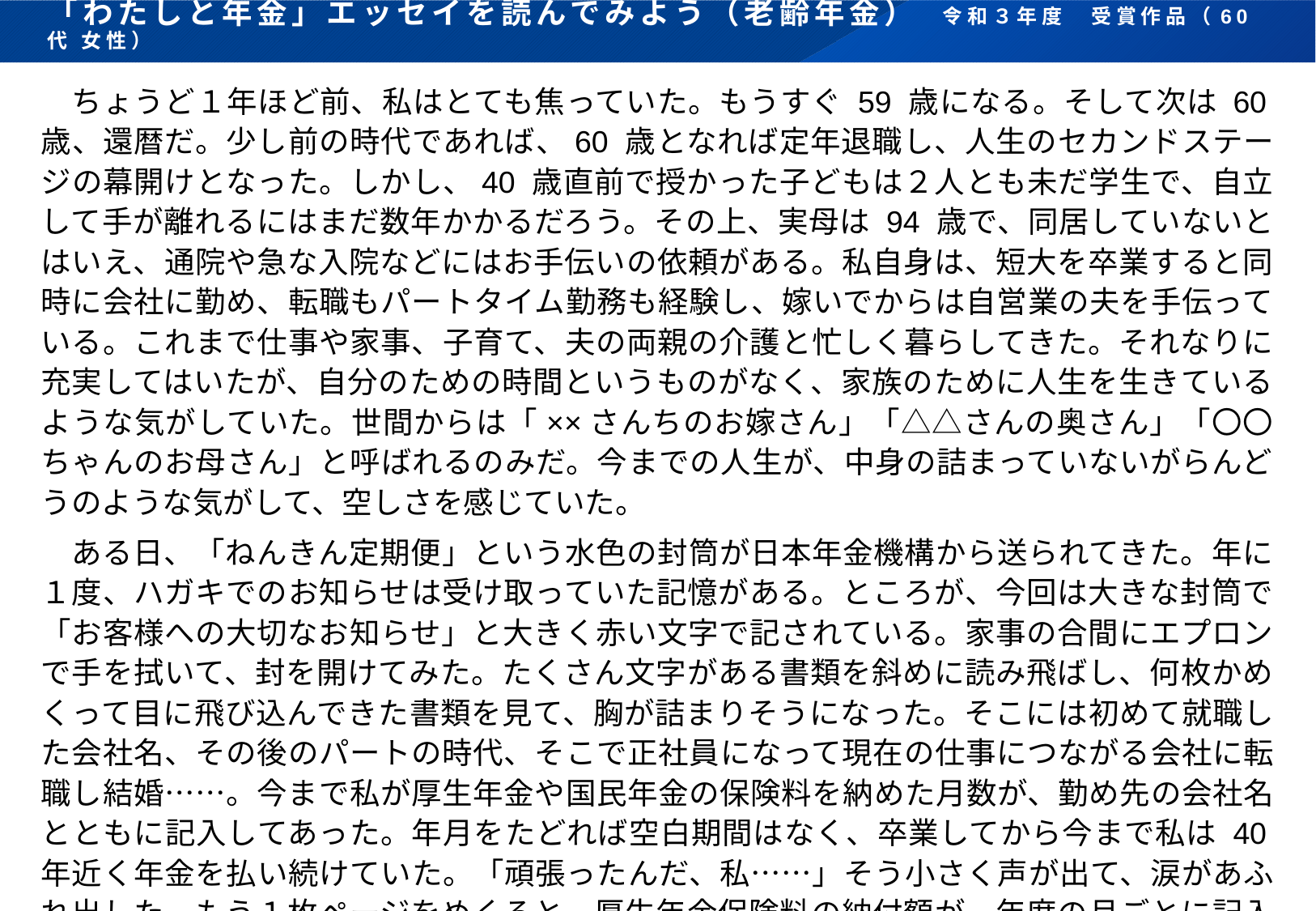

# 「わたしと年金」エッセイを読んでみよう（老齢年金）  令和３年度　受賞作品（60代 女性）
   ちょうど１年ほど前、私はとても焦っていた。もうすぐ 59 歳になる。そして次は 60歳、還暦だ。少し前の時代であれば、60 歳となれば定年退職し、人生のセカンドステージの幕開けとなった。しかし、40 歳直前で授かった子どもは２人とも未だ学生で、自立して手が離れるにはまだ数年かかるだろう。その上、実母は 94 歳で、同居していないとはいえ、通院や急な入院などにはお手伝いの依頼がある。私自身は、短大を卒業すると同時に会社に勤め、転職もパートタイム勤務も経験し、嫁いでからは自営業の夫を手伝っている。これまで仕事や家事、子育て、夫の両親の介護と忙しく暮らしてきた。それなりに充実してはいたが、自分のための時間というものがなく、家族のために人生を生きているような気がしていた。世間からは「××さんちのお嫁さん」「△△さんの奥さん」「〇〇ちゃんのお母さん」と呼ばれるのみだ。今までの人生が、中身の詰まっていないがらんどうのような気がして、空しさを感じていた。
   ある日、「ねんきん定期便」という水色の封筒が日本年金機構から送られてきた。年に１度、ハガキでのお知らせは受け取っていた記憶がある。ところが、今回は大きな封筒で「お客様への大切なお知らせ」と大きく赤い文字で記されている。家事の合間にエプロンで手を拭いて、封を開けてみた。たくさん文字がある書類を斜めに読み飛ばし、何枚かめくって目に飛び込んできた書類を見て、胸が詰まりそうになった。そこには初めて就職した会社名、その後のパートの時代、そこで正社員になって現在の仕事につながる会社に転職し結婚……。今まで私が厚生年金や国民年金の保険料を納めた月数が、勤め先の会社名とともに記入してあった。年月をたどれば空白期間はなく、卒業してから今まで私は 40年近く年金を払い続けていた。「頑張ったんだ、私……」そう小さく声が出て、涙があふれ出した。もう１枚ページをめくると、厚生年金保険料の納付額が、年度の月ごとに記入されていた。そして次は国民年金保険料のページ。「納付済」の文字が、整然と並んでいた。